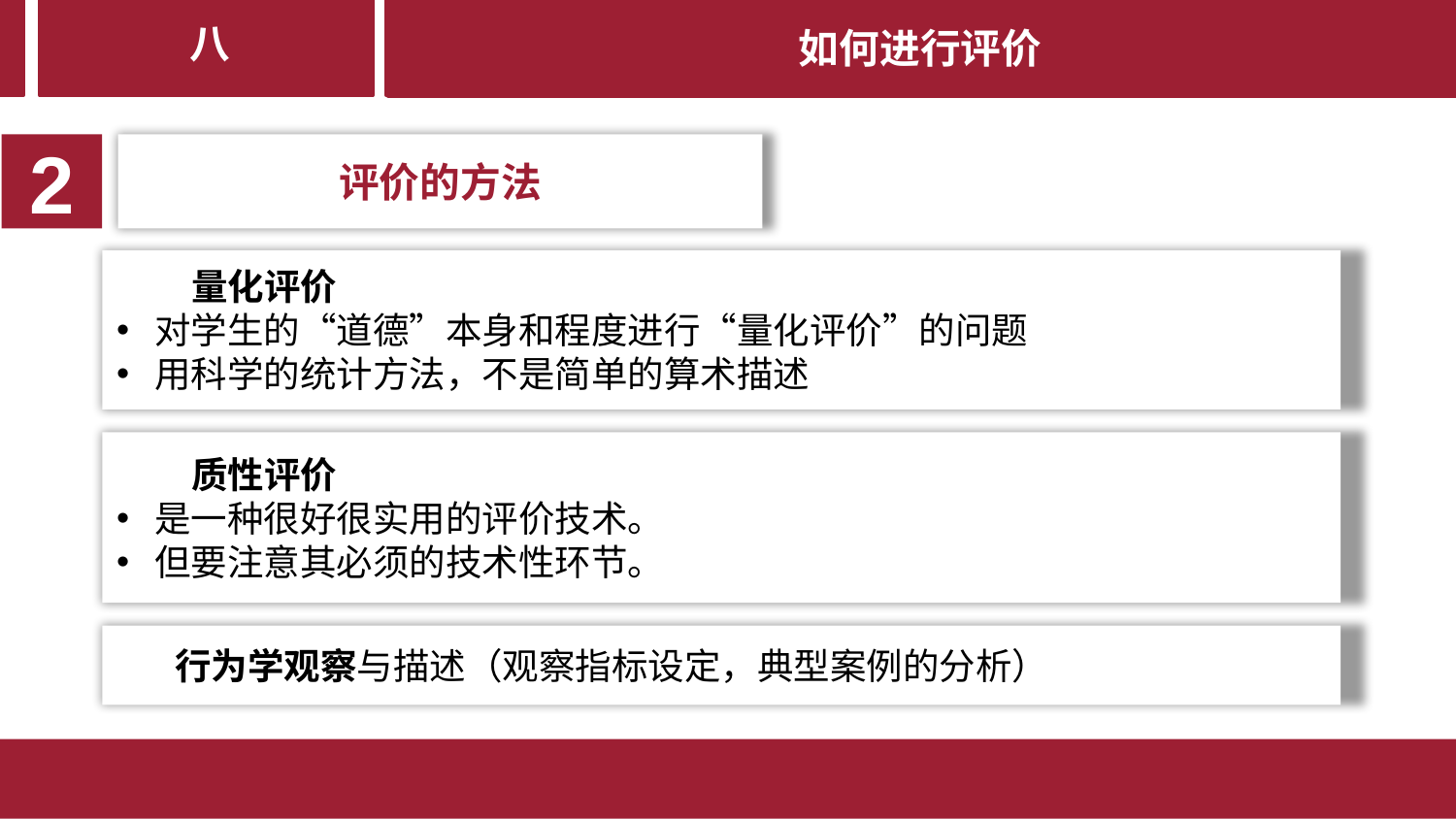

如何进行评价
第四部分
八
2
评价的方法
        量化评价
  对学生的“道德”本身和程度进行“量化评价”的问题
  用科学的统计方法，不是简单的算术描述
        质性评价
  是一种很好很实用的评价技术。
  但要注意其必须的技术性环节。
      行为学观察与描述（观察指标设定，典型案例的分析）